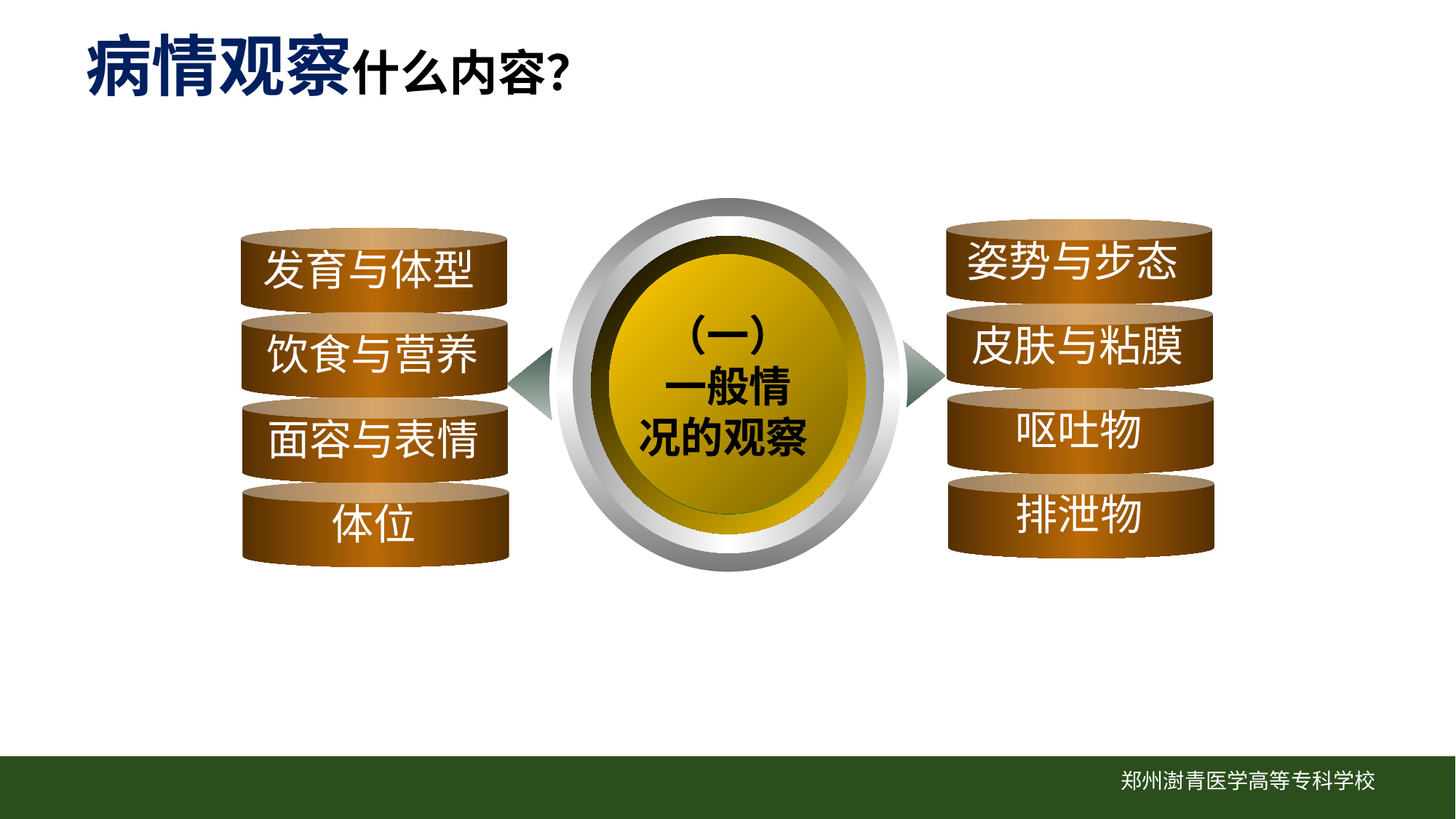

病情观察什么内容？

姿势与步态

皮肤与粘膜

呕吐物

排泄物

发育与体型

饮食与营养

面容与表情

体位

（一）
一般情
况的观察

郑州澍青医学高等专科学校